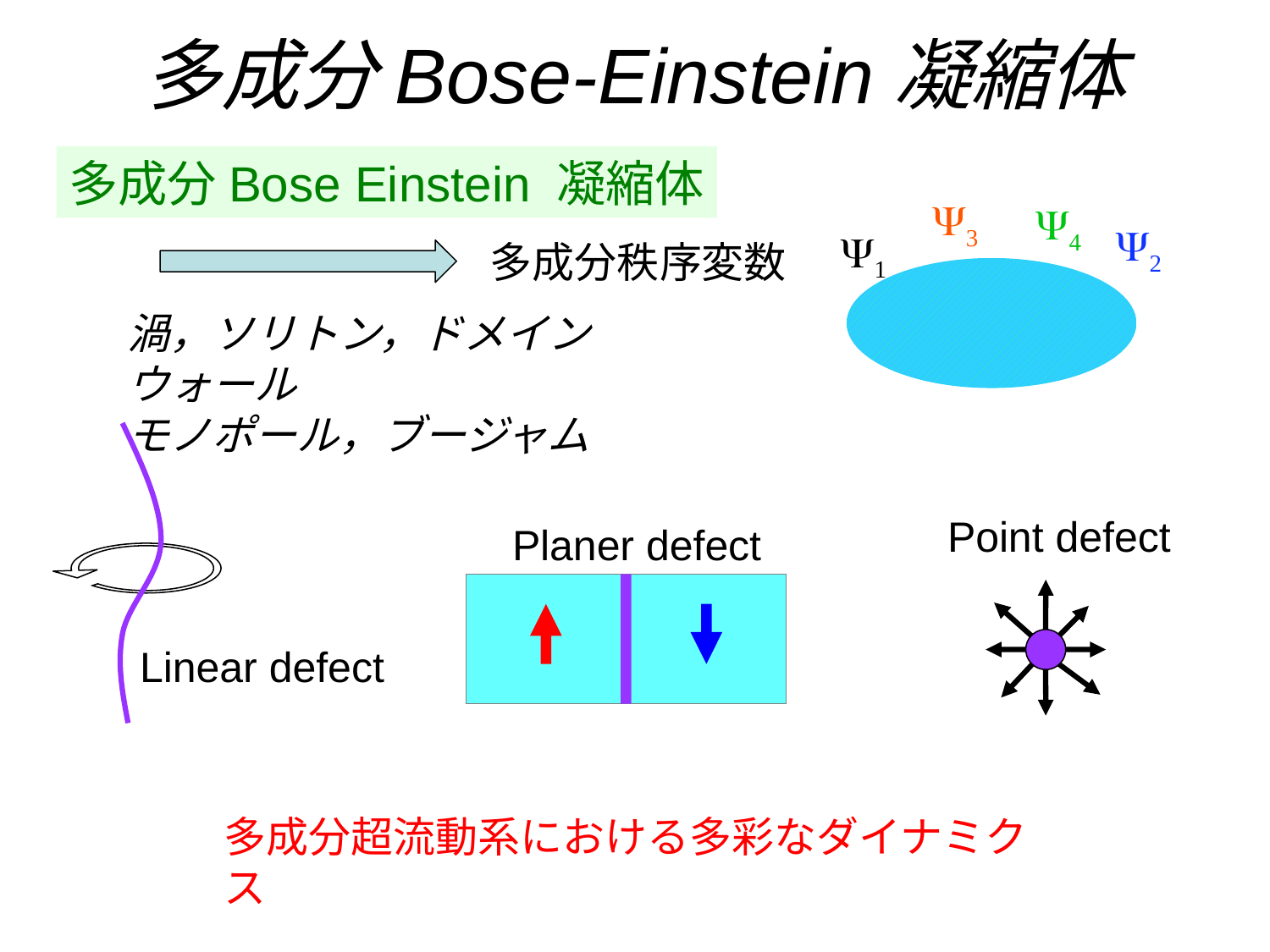

# 多成分Bose-Einstein凝縮体
多成分Bose Einstein 凝縮体
Ψ3
Ψ4
Ψ2
Ψ1
多成分秩序変数

渦，ソリトン，ドメインウォール
モノポール，ブージャム

Point defect
Planer defect

Linear defect
多成分超流動系における多彩なダイナミクス